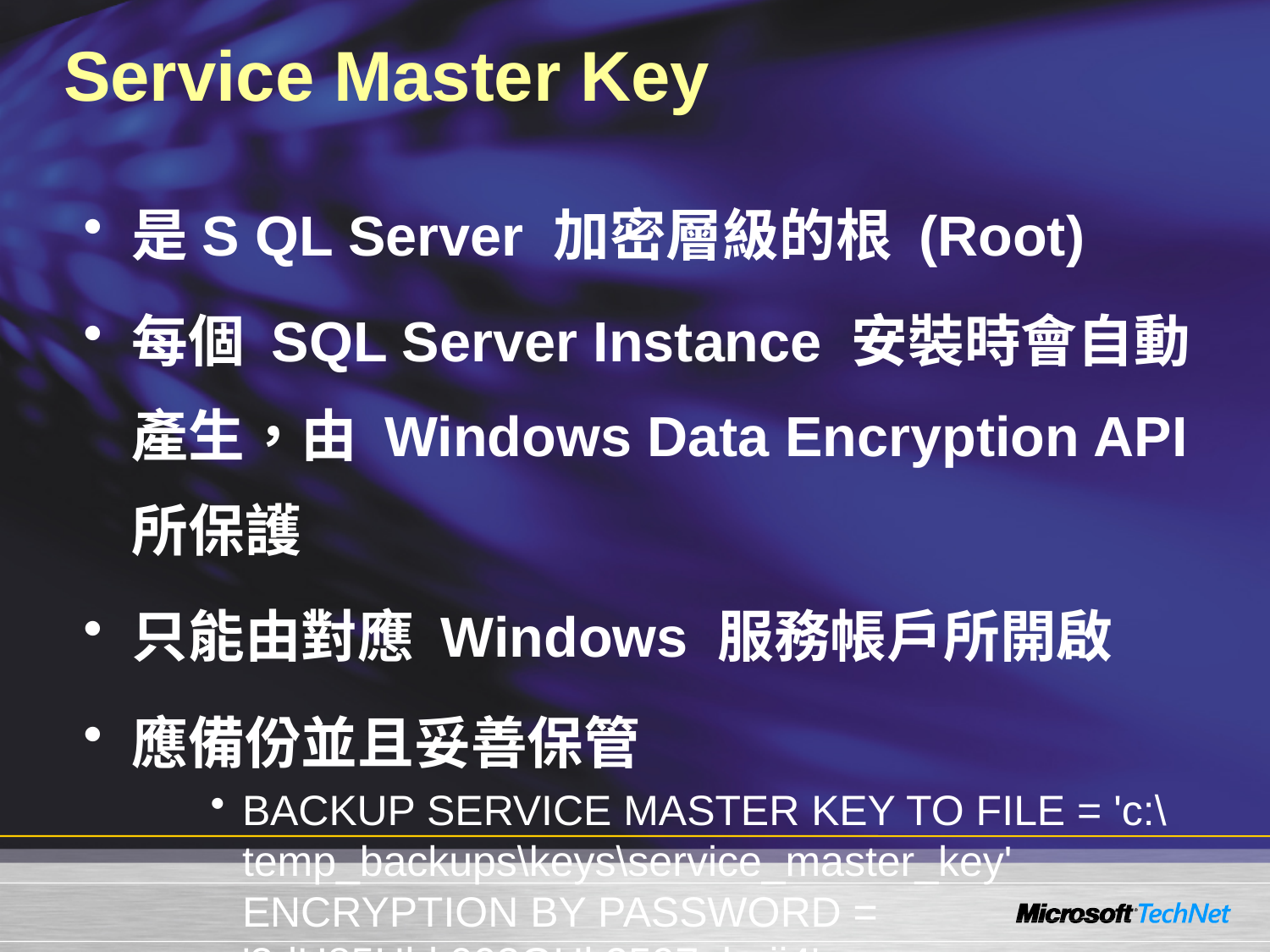

# Service Master Key
是S QL Server 加密層級的根 (Root)
每個 SQL Server Instance 安裝時會自動產生，由 Windows Data Encryption API 所保護
只能由對應 Windows 服務帳戶所開啟
應備份並且妥善保管
BACKUP SERVICE MASTER KEY TO FILE = 'c:\temp_backups\keys\service_master_key' ENCRYPTION BY PASSWORD = '3dH85Hhk003GHk2597gheij4';